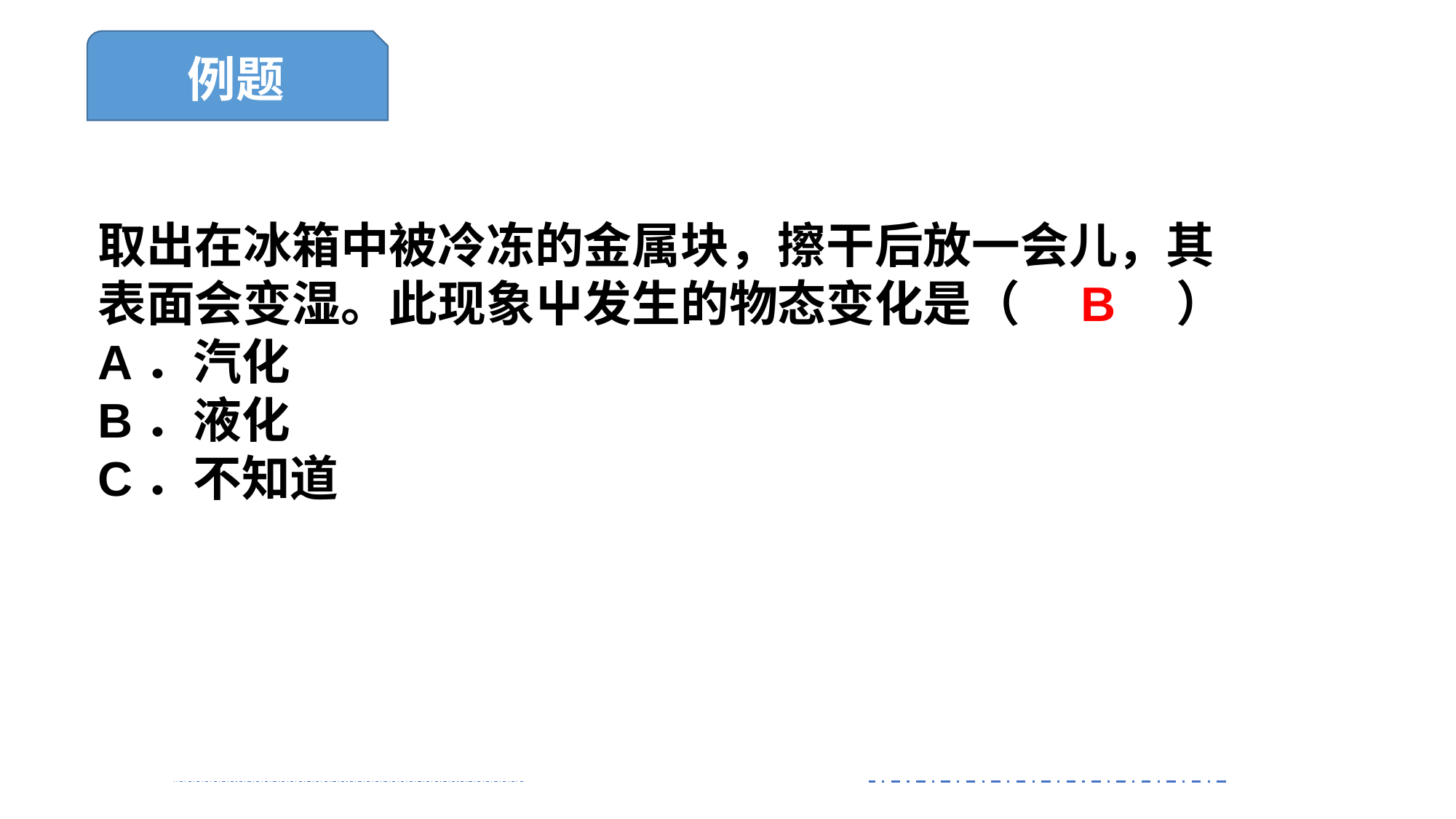

例题
取出在冰箱中被冷冻的金属块，擦干后放一会儿，其表面会变湿。此现象屮发生的物态变化是（　B　）
A．汽化
B．液化
C．不知道